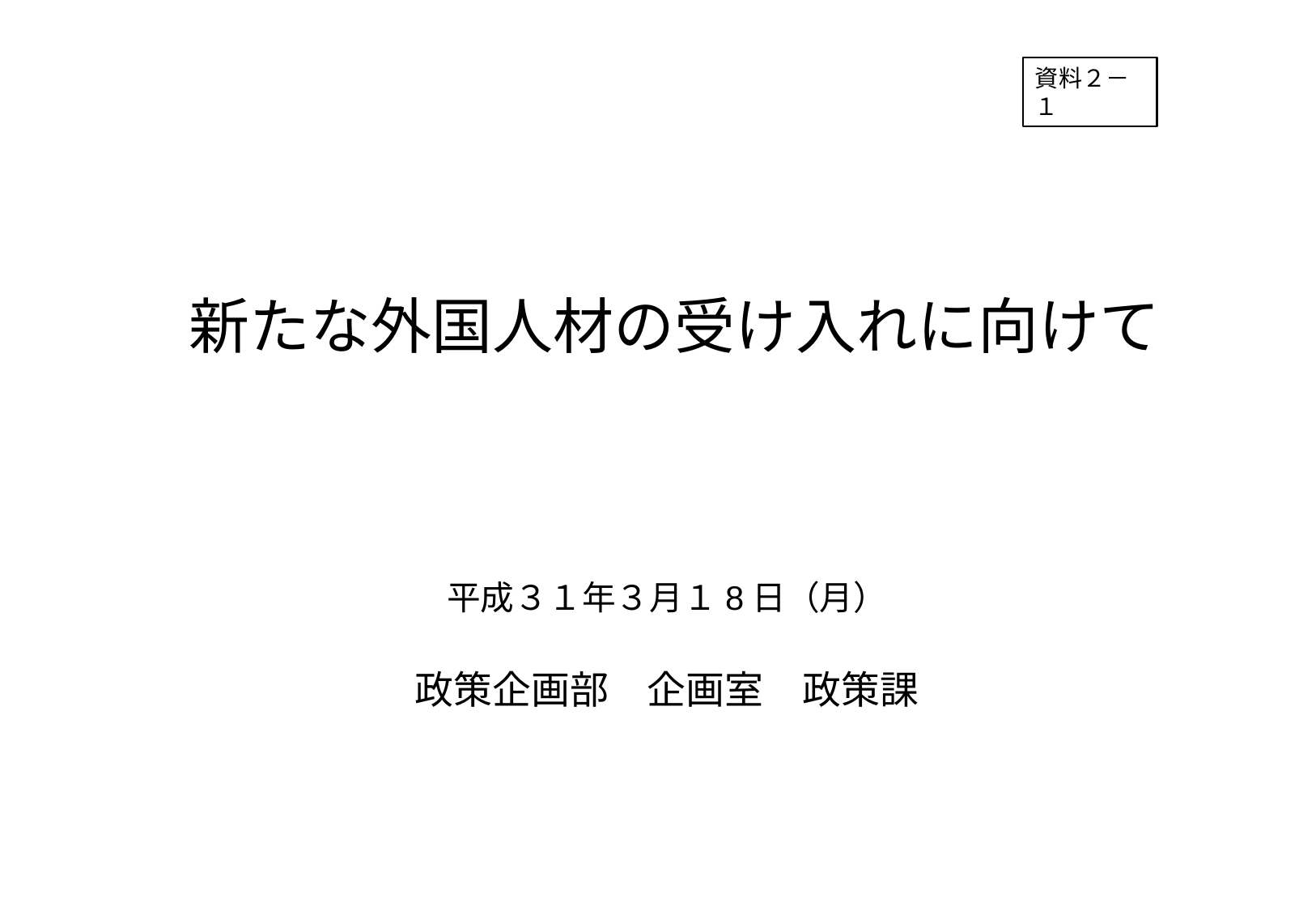

資料２－１
新たな外国人材の受け入れに向けて
平成３１年３月１8日（月）

政策企画部　企画室　政策課